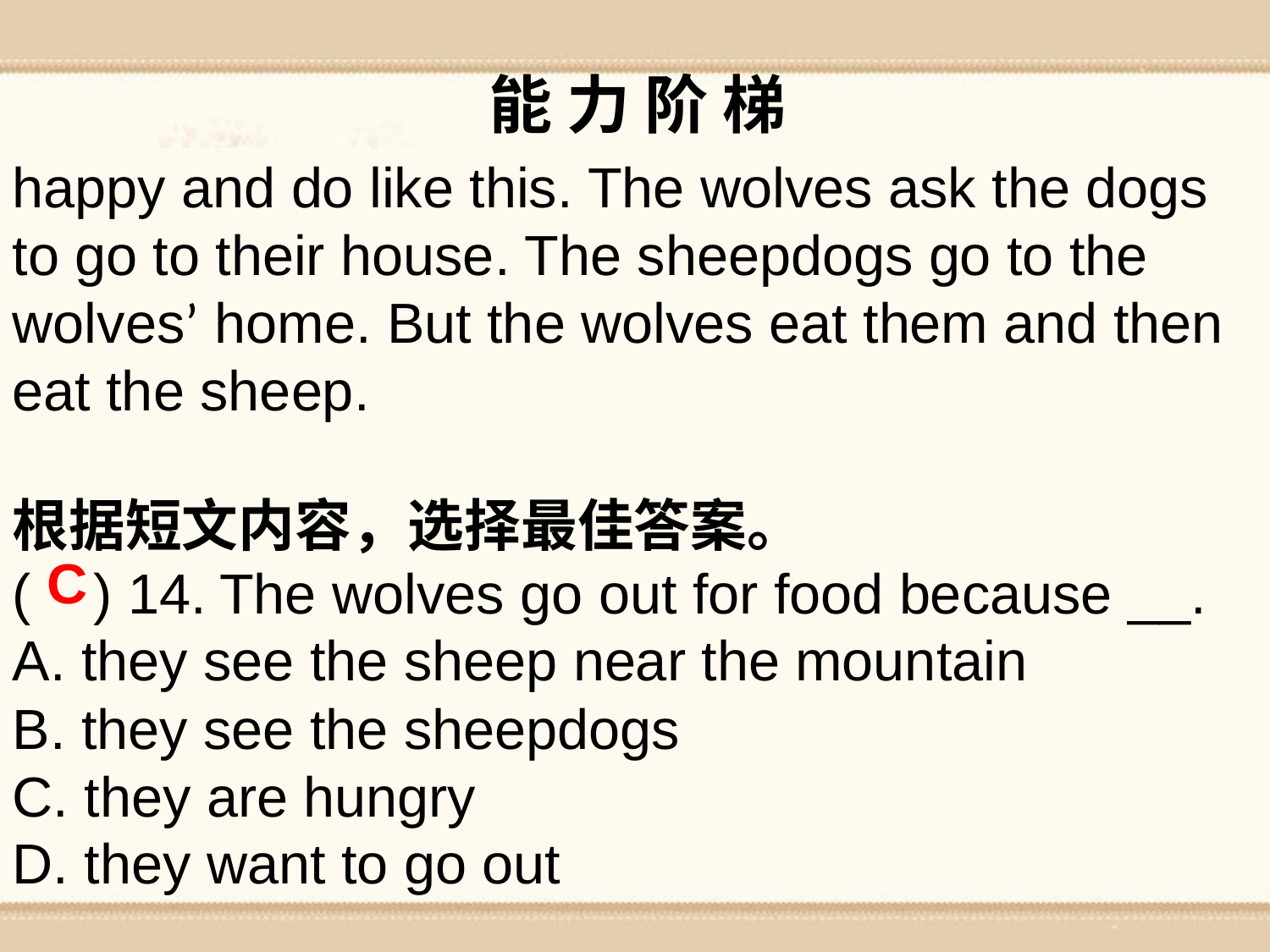

能 力 阶 梯
happy and do like this. The wolves ask the dogs to go to their house. The sheepdogs go to the wolves’ home. But the wolves eat them and then eat the sheep.

根据短文内容，选择最佳答案。
(    ) 14. The wolves go out for food because __.
A. they see the sheep near the mountain
B. they see the sheepdogs
C. they are hungry
D. they want to go out
C